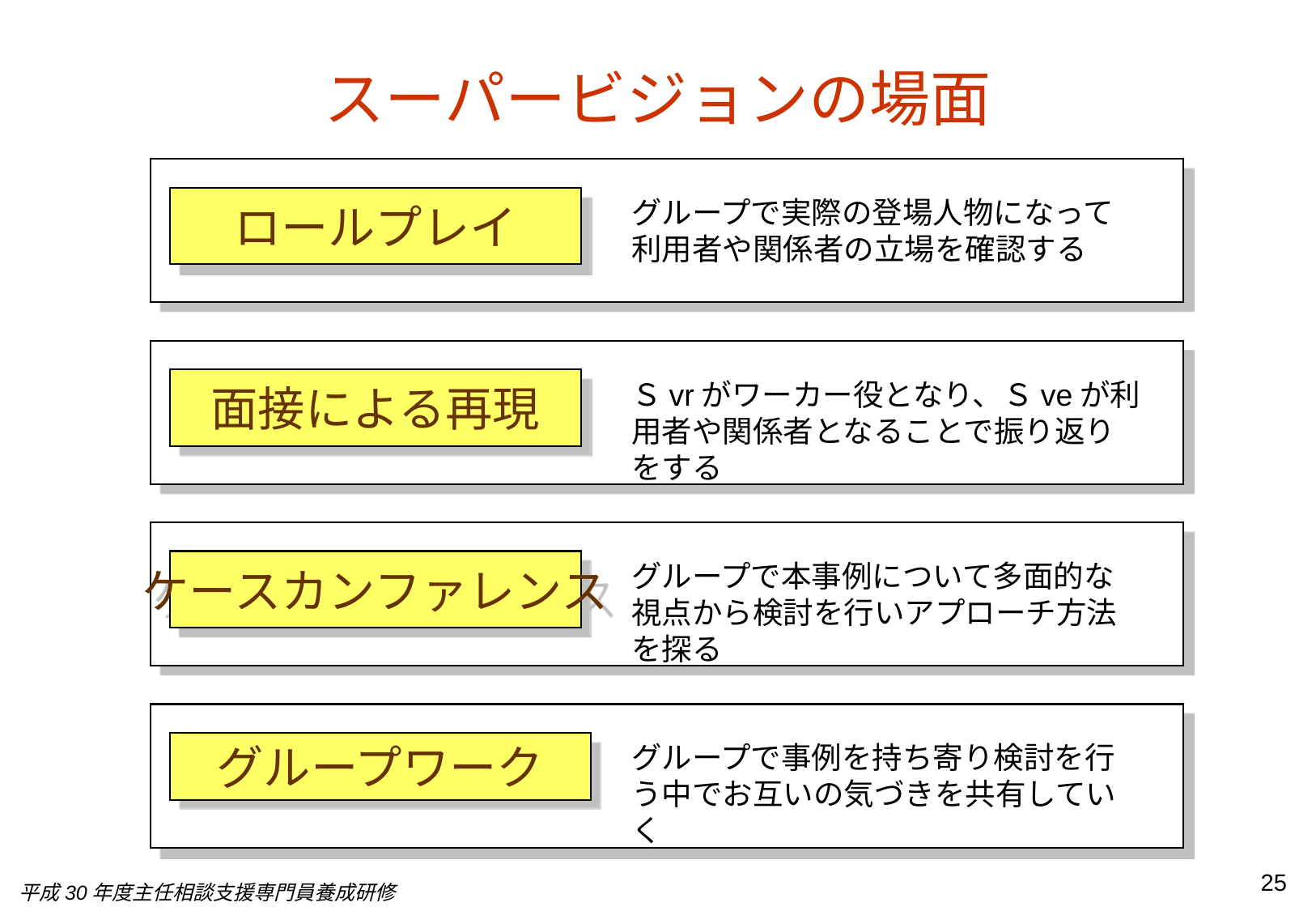

スーパービジョンの場面

ロールプレイ
グループで実際の登場人物になって利用者や関係者の立場を確認する

面接による再現
Ｓvrがワーカー役となり、Ｓveが利用者や関係者となることで振り返りをする

ケースカンファレンス
グループで本事例について多面的な視点から検討を行いアプローチ方法を探る

グループワーク
グループで事例を持ち寄り検討を行う中でお互いの気づきを共有していく
25
平成30年度主任相談支援専門員養成研修